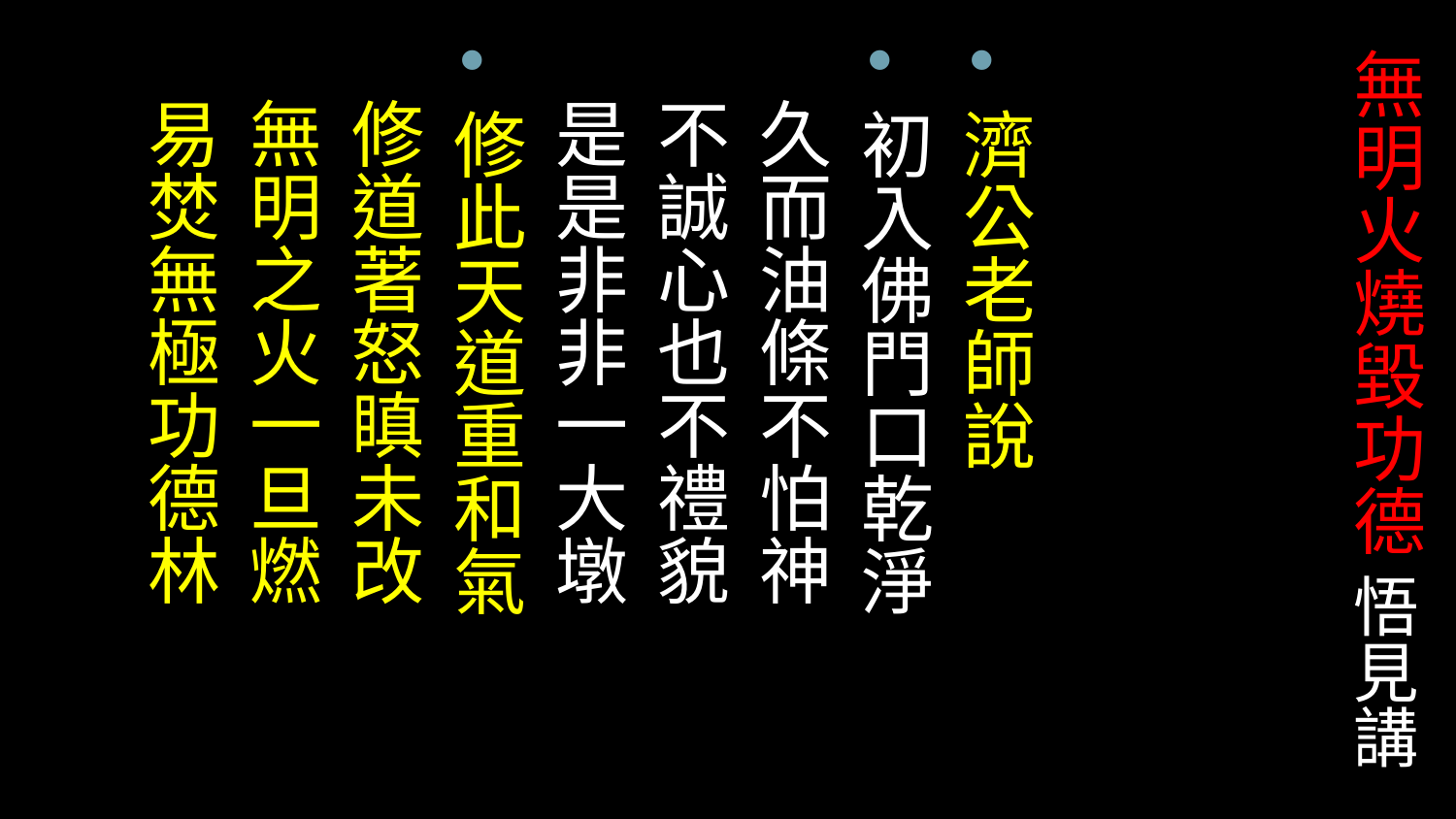

# 無明火燒毀功德 悟見講
濟公老師說
初入佛門口乾淨
  久而油條不怕神
  不誠心也不禮貌
  是是非非一大墩
修此天道重和氣
  修道著怒瞋未改
  無明之火一旦燃
  易焚無極功德林